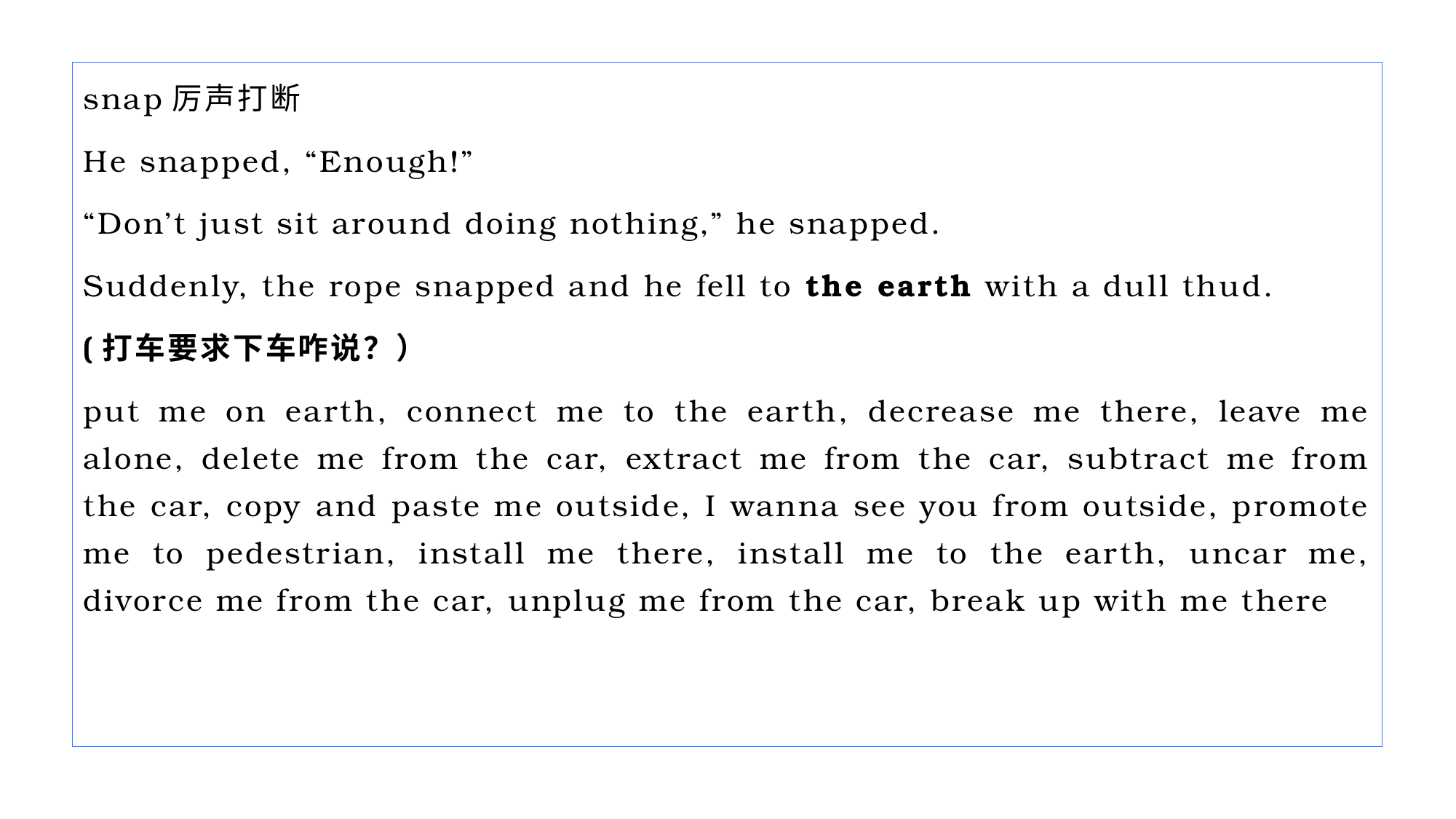

snap厉声打断
He snapped, “Enough!”
“Don’t just sit around doing nothing,” he snapped.
Suddenly, the rope snapped and he fell to the earth with a dull thud.
(打车要求下车咋说？）
put me on earth, connect me to the earth, decrease me there, leave me alone, delete me from the car, extract me from the car, subtract me from the car, copy and paste me outside, I wanna see you from outside, promote me to pedestrian, install me there, install me to the earth, uncar me, divorce me from the car, unplug me from the car, break up with me there